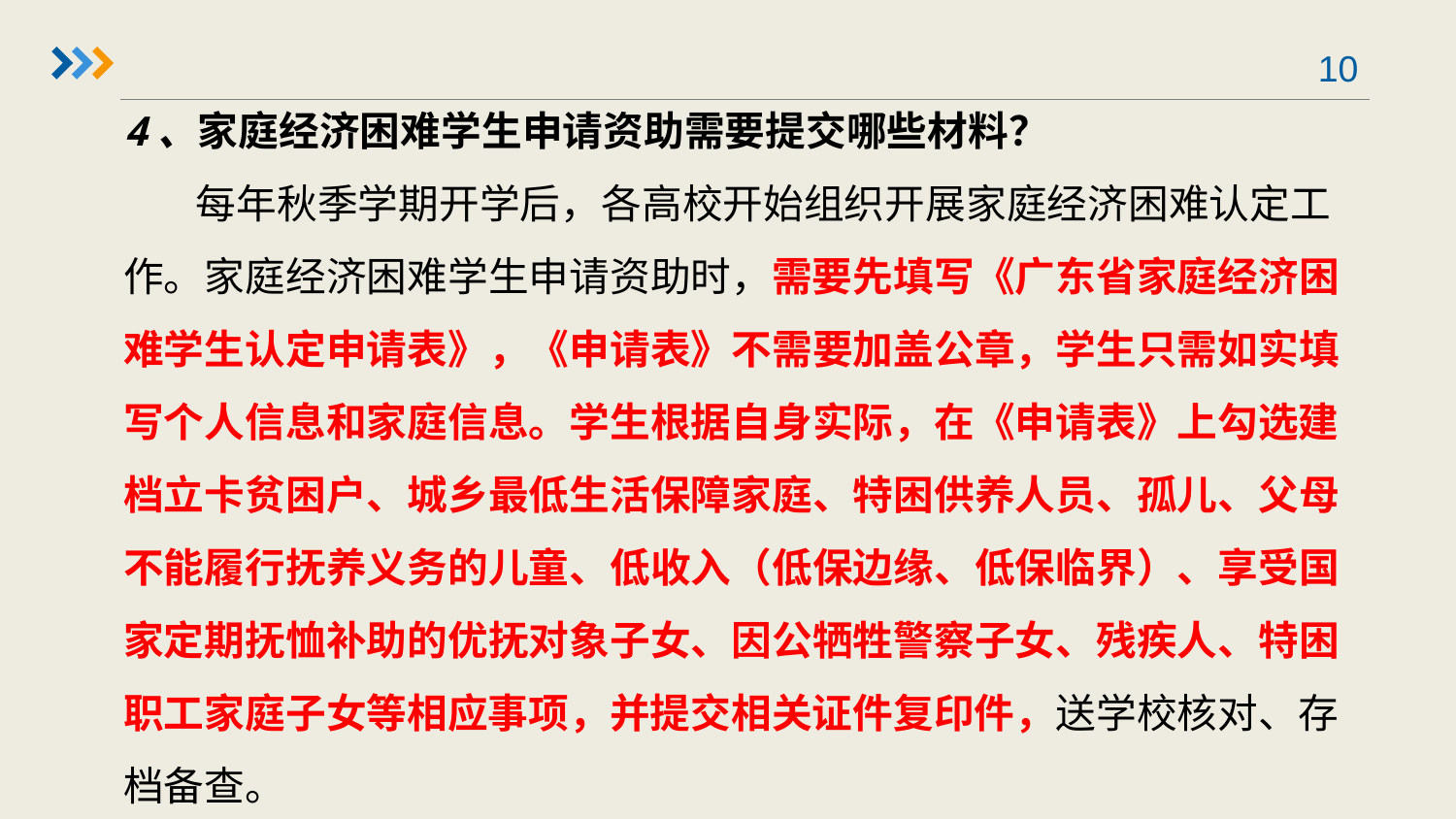

4、家庭经济困难学生申请资助需要提交哪些材料？
       每年秋季学期开学后，各高校开始组织开展家庭经济困难认定工作。家庭经济困难学生申请资助时，需要先填写《广东省家庭经济困难学生认定申请表》，《申请表》不需要加盖公章，学生只需如实填写个人信息和家庭信息。学生根据自身实际，在《申请表》上勾选建档立卡贫困户、城乡最低生活保障家庭、特困供养人员、孤儿、父母不能履行抚养义务的儿童、低收入（低保边缘、低保临界）、享受国家定期抚恤补助的优抚对象子女、因公牺牲警察子女、残疾人、特困职工家庭子女等相应事项，并提交相关证件复印件，送学校核对、存档备查。